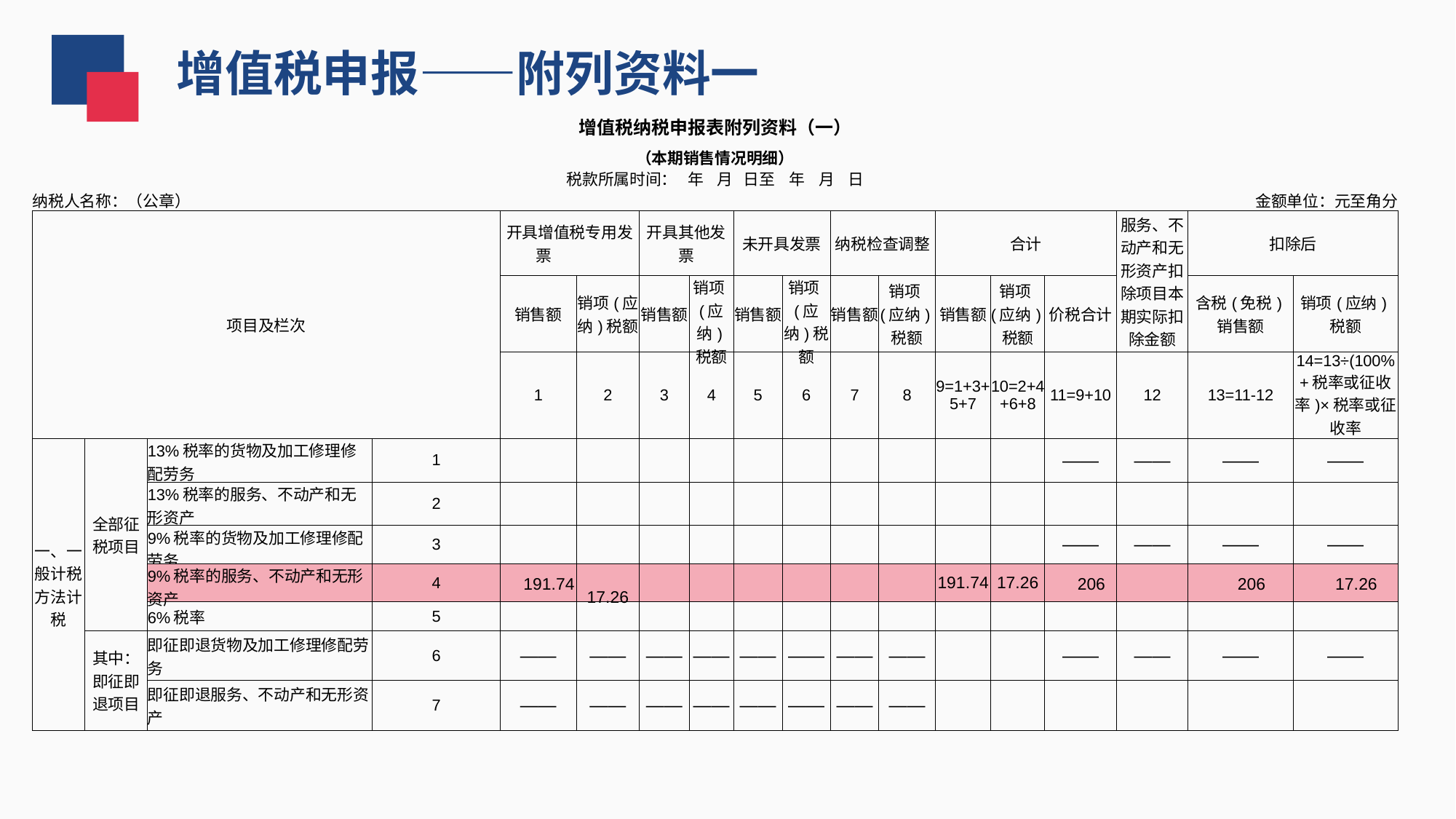

增值税申报——附列资料一
| 增值税纳税申报表附列资料（一） |  |  |  |  |  |  |  |  |  |  |  |  |  |  |  |  |  |  |  |
| --- | --- | --- | --- | --- | --- | --- | --- | --- | --- | --- | --- | --- | --- | --- | --- | --- | --- | --- | --- |
| （本期销售情况明细） |  |  |  |  |  |  |  |  |  |  |  |  |  |  |  |  |  |  |  |
| 税款所属时间： 年 月 日至 年 月 日 |  |  |  |  |  |  |  |  |  |  |  |  |  |  |  |  |  |  |  |
| 纳税人名称：（公章） |  |  |  |  |  |  |  |  |  |  |  |  |  | 金额单位：元至角分 |  |  |  |  |  |
| 项目及栏次 |  |  |  |  | 开具增值税专用发票 |  |  | 开具其他发票 |  | 未开具发票 |  | 纳税检查调整 |  | 合计 |  |  | 服务、不动产和无形资产扣除项目本期实际扣除金额 | 扣除后 |  |
|  |  |  |  |  | 销售额 | 销项(应纳)税额 |  | 销售额 | 销项(应纳)税额 | 销售额 | 销项(应纳)税额 | 销售额 | 销项(应纳)税额 | 销售额 | 销项(应纳)税额 | 价税合计 |  | 含税(免税)销售额 | 销项(应纳)税额 |
|  |  |  |  |  | 1 | 2 |  | 3 | 4 | 5 | 6 | 7 | 8 | 9=1+3+5+7 | 10=2+4+6+8 | 11=9+10 | 12 | 13=11-12 | 14=13÷(100%+税率或征收率)×税率或征收率 |
| 一、一般计税方法计税 | 全部征税项目 | 13%税率的货物及加工修理修配劳务 | 1 |  |  |  |  |  |  |  |  |  |  |  |  | —— | —— | —— | —— |
|  |  | 13%税率的服务、不动产和无形资产 | 2 |  |  |  |  |  |  |  |  |  |  |  |  |  |  |  |  |
|  |  | 9%税率的货物及加工修理修配劳务 | 3 |  |  |  |  |  |  |  |  |  |  |  |  | —— | —— | —— | —— |
|  |  | 9%税率的服务、不动产和无形资产 | 4 |  | 191.74 | 17.26 |  |  |  |  |  |  |  | 191.74 | 17.26 | 206 |  | 206 | 17.26 |
|  |  | 6%税率 | 5 |  |  |  |  |  |  |  |  |  |  |  |  |  |  |  |  |
|  | 其中：即征即退项目 | 即征即退货物及加工修理修配劳务 | 6 |  | —— | —— |  | —— | —— | —— | —— | —— | —— |  |  | —— | —— | —— | —— |
|  |  | 即征即退服务、不动产和无形资产 | 7 |  | —— | —— |  | —— | —— | —— | —— | —— | —— |  |  |  |  |  |  |